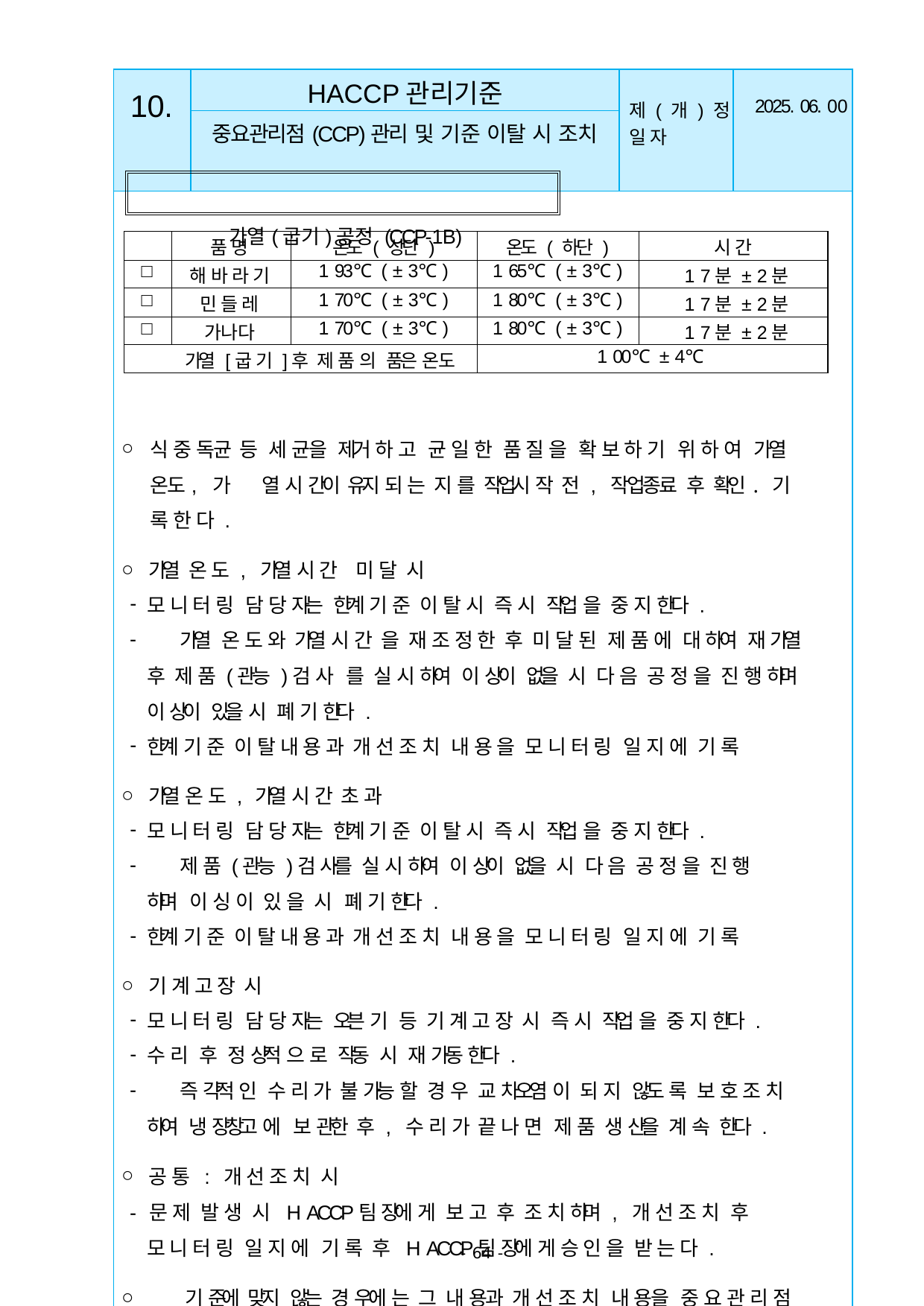

| 10. | HACCP관리기준 | 제 ( 개 ) 정 일 자 | 2025. 06. 00 |
| --- | --- | --- | --- |
|  | 중요관리점(CCP)관리 및 기준 이탈 시 조치 |  |  |
| 가열(굽기)공정 (CCP-1B) 식 중 독균 등 세 균을 제거 하 고 균 일 한 품 질 을 확 보 하 기 위 하 여 가열 온도, 가 열 시 간이 유지 되 는 지 를 작업시 작 전 , 작업종료 후 확인 ․ 기 록 한 다 . 가열 온 도 , 가열 시 간 미 달 시 모 니 터 링 담 당 자는 한계 기 준 이 탈 시 즉 시 작업 을 중 지 한다 . 가열 온 도 와 가열 시 간 을 재 조 정 한 후 미 달 된 제 품 에 대 하여 재 가열 후 제 품 (관능 )검 사 를 실 시 하여 이 상이 없을 시 다 음 공 정 을 진 행 하며 이 상이 있을 시 폐 기 한다 . 한계 기 준 이 탈 내 용 과 개 선 조 치 내 용 을 모 니 터 링 일 지 에 기 록 가열 온 도 , 가열 시 간 초 과 모 니 터 링 담 당 자는 한계 기 준 이 탈 시 즉 시 작업 을 중 지 한다 . 제 품 (관능 )검 사를 실 시 하여 이 상이 없을 시 다 음 공 정 을 진 행 하며 이 싱 이 있 을 시 폐 기 한다 . 한계 기 준 이 탈 내 용 과 개 선 조 치 내 용 을 모 니 터 링 일 지 에 기 록 기 계 고 장 시 모 니 터 링 담 당 자는 오븐 기 등 기 계 고 장 시 즉 시 작업 을 중 지 한다 . 수 리 후 정 상적 으 로 작동 시 재 가동 한다 . 즉 각적 인 수 리 가 불 가능 할 경 우 교 차오염 이 되 지 않도 록 보 호 조 치 하여 냉 장창고 에 보 관한 후 , 수 리 가 끝 나 면 제 품 생 산을 계 속 한다 . 공 통 : 개 선 조 치 시 - 문 제 발 생 시 H ACCP팀 장에 게 보 고 후 조 치 하며 , 개 선 조 치 후 모 니 터 링 일 지 에 기 록 후 H ACCP팀 장에 게 승 인 을 받 는 다 . 기 준에 맞지 않는 경 우에 는 그 내 용과 개 선 조 치 내 용을 중 요 관 리 점 ( C C P ) 점 검 표 ( 별 표 ) 에 기 록 한 다 . 오븐 온도계 의 정상작동 여부를 확인하기 위 해, 연 1 회 이상 검 ․ 교 정 을 통 해 이 상 유 무 를 확 인 한 다 . |  |  |  |

|  | 품 명 | 온도 ( 상단 ) | 온도 ( 하단 ) | 시 간 |
| --- | --- | --- | --- | --- |
| □ | 해 바 라 기 | 1 93℃ ( ± 3℃ ) | 1 65℃ ( ± 3℃ ) | 1 7분 ± 2분 |
| □ | 민 들 레 | 1 70℃ ( ± 3℃ ) | 1 80℃ ( ± 3℃ ) | 1 7분 ± 2분 |
| □ | 가나다 | 1 70℃ ( ± 3℃ ) | 1 80℃ ( ± 3℃ ) | 1 7분 ± 2분 |
| 가열 [굽 기 ]후 제 품 의 품은 온도 |  |  | 1 00℃ ± 4℃ |  |
- 64 -